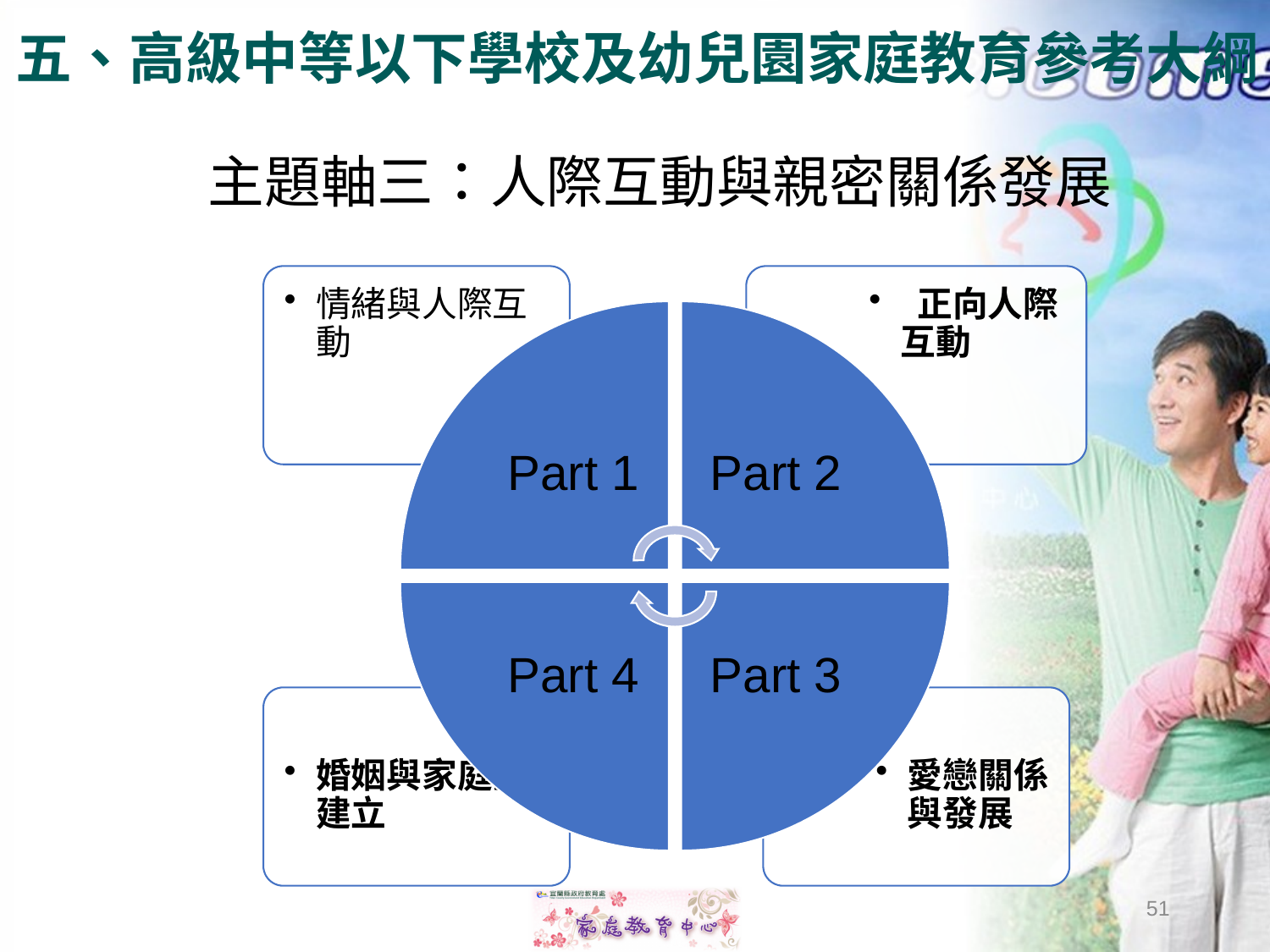

五、高級中等以下學校及幼兒園家庭教育參考大綱
主題軸三：人際互動與親密關係發展
愛戀關係與發展
婚姻與家庭的建立
 正向人際互動
情緒與人際互動
Part 1
Part 2
Part 3
Part 4
51